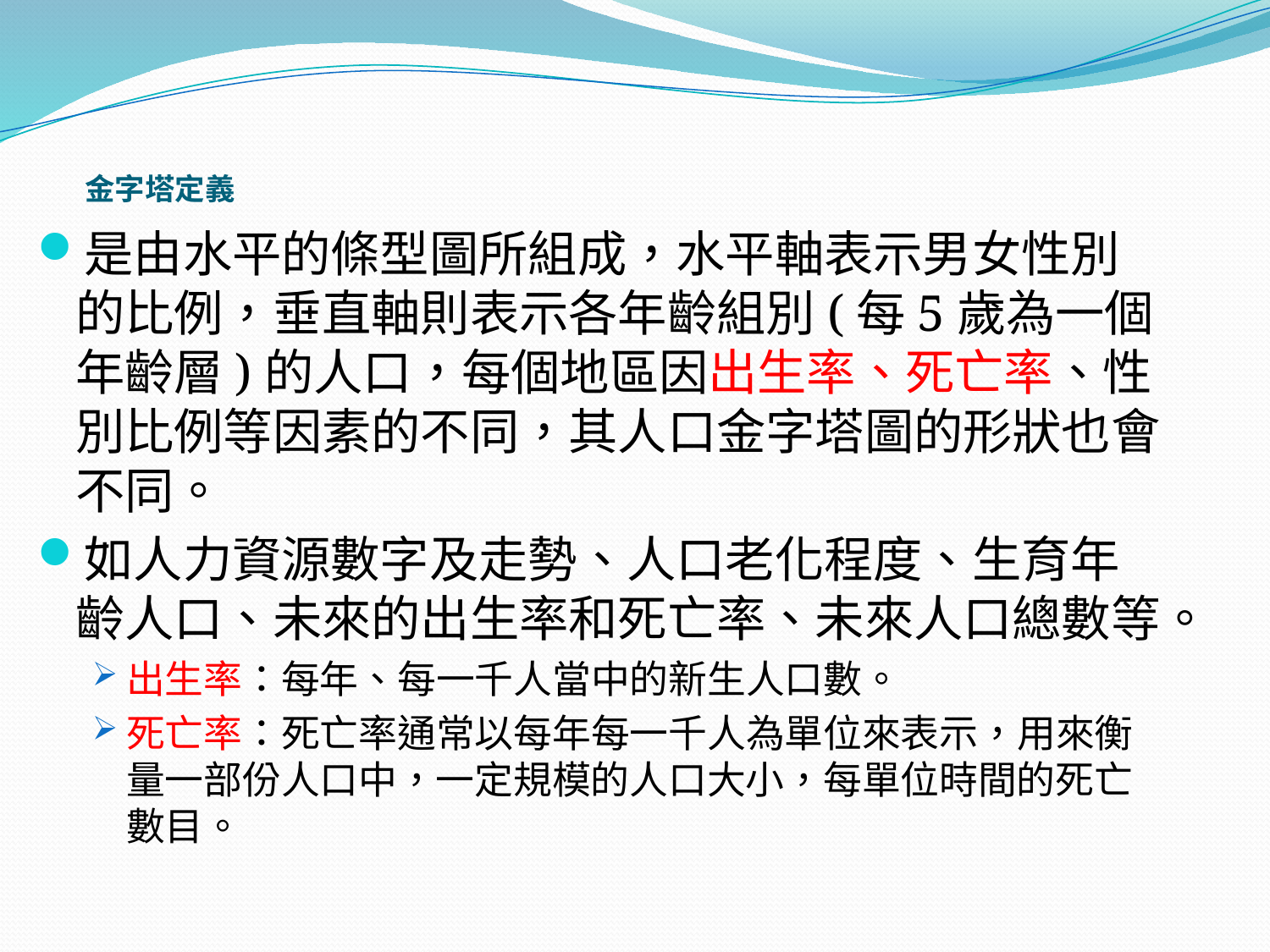

# 金字塔定義
是由水平的條型圖所組成，水平軸表示男女性別的比例，垂直軸則表示各年齡組別(每5歲為一個年齡層)的人口，每個地區因出生率、死亡率、性別比例等因素的不同，其人口金字塔圖的形狀也會不同。
如人力資源數字及走勢、人口老化程度、生育年齡人口、未來的出生率和死亡率、未來人口總數等。
出生率：每年、每一千人當中的新生人口數。
死亡率：死亡率通常以每年每一千人為單位來表示，用來衡量一部份人口中，一定規模的人口大小，每單位時間的死亡數目。